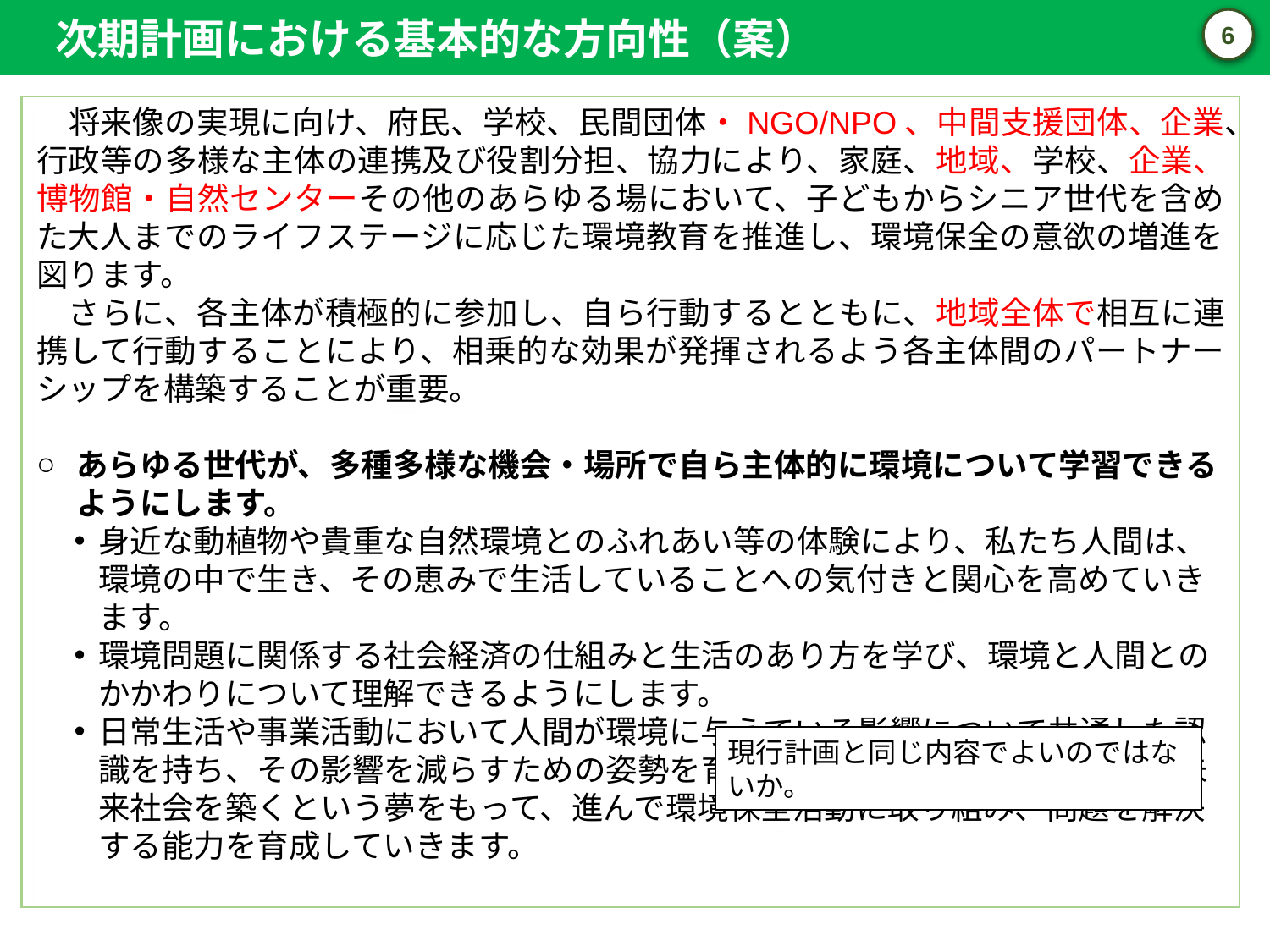

次期計画における基本的な方向性（案）
6
　将来像の実現に向け、府民、学校、民間団体・NGO/NPO、中間支援団体、企業、行政等の多様な主体の連携及び役割分担、協力により、家庭、地域、学校、企業、博物館・自然センターその他のあらゆる場において、子どもからシニア世代を含めた大人までのライフステージに応じた環境教育を推進し、環境保全の意欲の増進を図ります。
　さらに、各主体が積極的に参加し、自ら行動するとともに、地域全体で相互に連携して行動することにより、相乗的な効果が発揮されるよう各主体間のパートナーシップを構築することが重要。

あらゆる世代が、多種多様な機会・場所で自ら主体的に環境について学習できるようにします。
身近な動植物や貴重な自然環境とのふれあい等の体験により、私たち人間は、環境の中で生き、その恵みで生活していることへの気付きと関心を高めていきます。
環境問題に関係する社会経済の仕組みと生活のあり方を学び、環境と人間とのかかわりについて理解できるようにします。
日常生活や事業活動において人間が環境に与えている影響について共通した認識を持ち、その影響を減らすための姿勢を育成するとともに、自らの行動が未来社会を築くという夢をもって、進んで環境保全活動に取り組み、問題を解決する能力を育成していきます。

現行計画と同じ内容でよいのではないか。